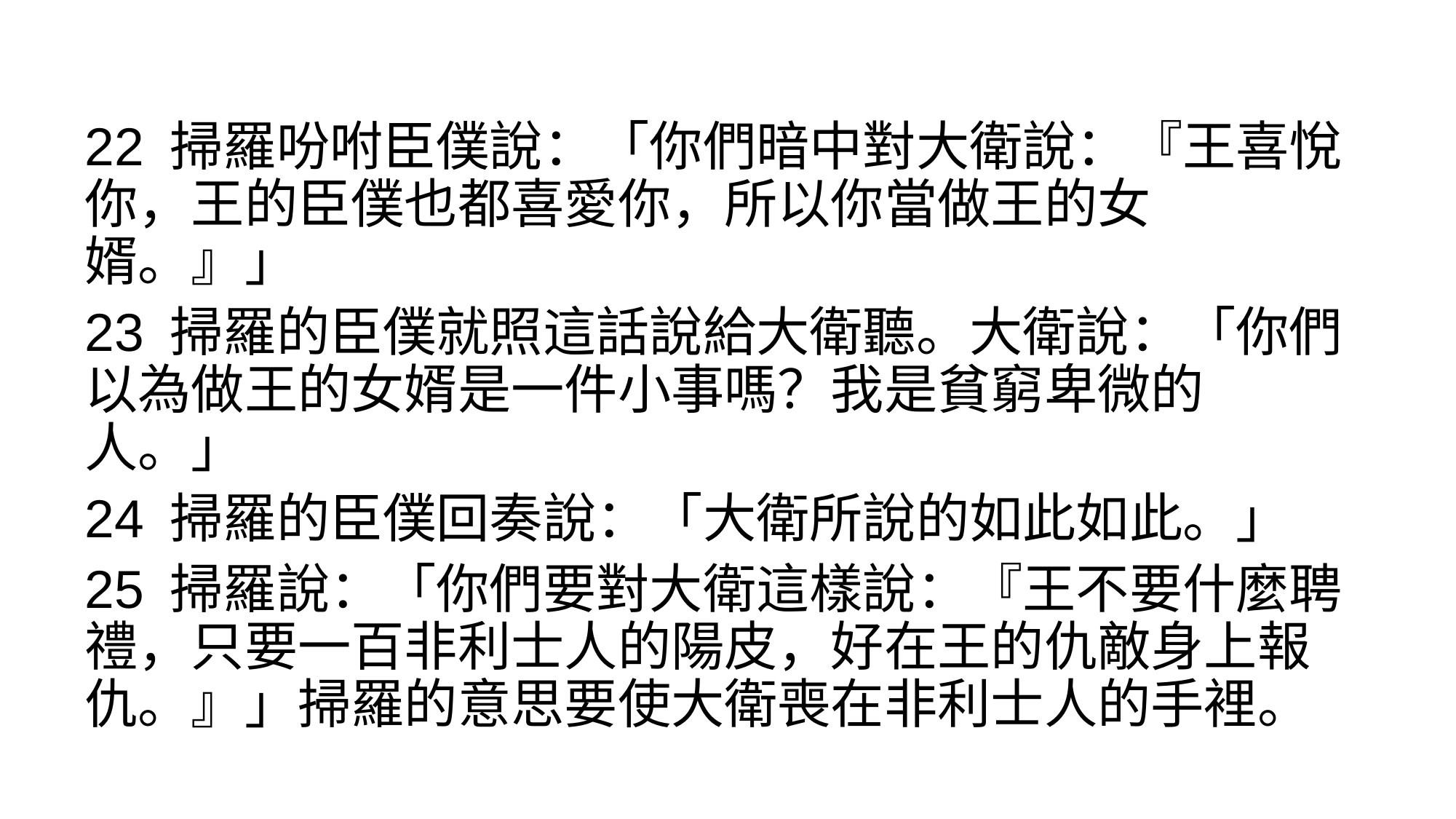

#
22 掃羅吩咐臣僕說：「你們暗中對大衛說：『王喜悅你，王的臣僕也都喜愛你，所以你當做王的女婿。』」
23 掃羅的臣僕就照這話說給大衛聽。大衛說：「你們以為做王的女婿是一件小事嗎？我是貧窮卑微的人。」
24 掃羅的臣僕回奏說：「大衛所說的如此如此。」
25 掃羅說：「你們要對大衛這樣說：『王不要什麼聘禮，只要一百非利士人的陽皮，好在王的仇敵身上報仇。』」掃羅的意思要使大衛喪在非利士人的手裡。